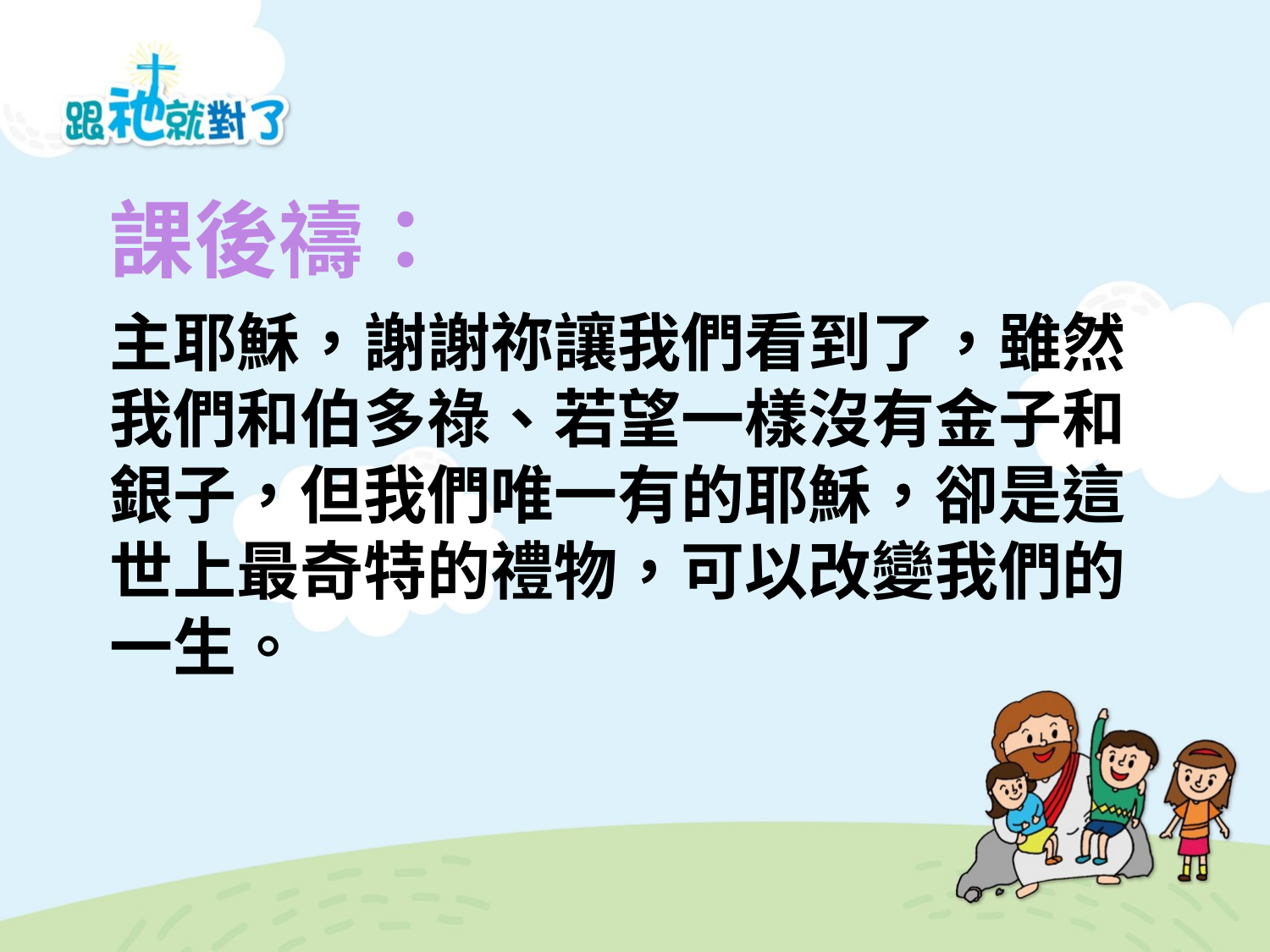

課後禱：
主耶穌，謝謝祢讓我們看到了，雖然我們和伯多祿、若望一樣沒有金子和銀子，但我們唯一有的耶穌，卻是這世上最奇特的禮物，可以改變我們的一生。